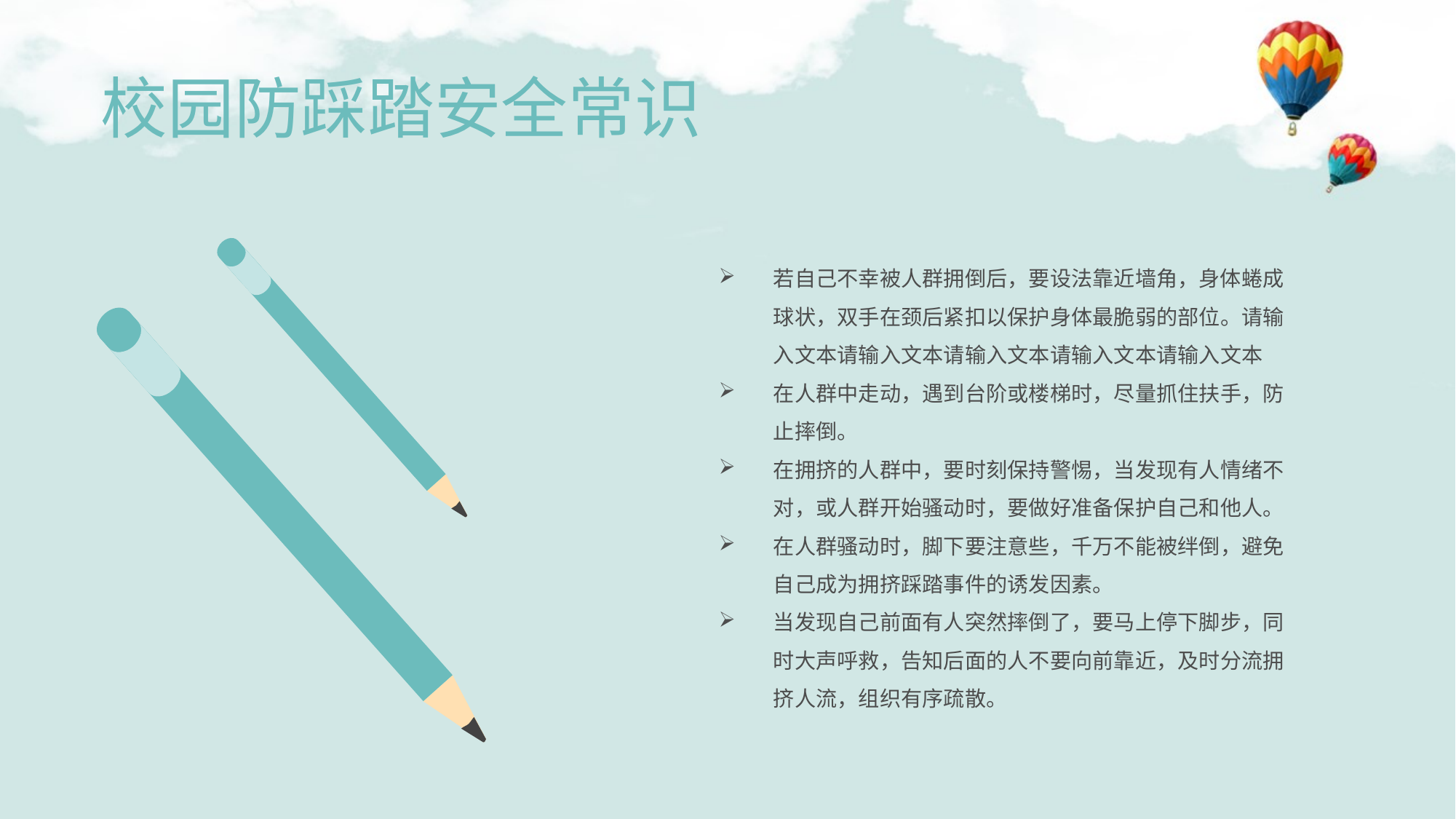

# 校园防踩踏安全常识
若自己不幸被人群拥倒后，要设法靠近墙角，身体蜷成球状，双手在颈后紧扣以保护身体最脆弱的部位。请输入文本请输入文本请输入文本请输入文本请输入文本
在人群中走动，遇到台阶或楼梯时，尽量抓住扶手，防止摔倒。
在拥挤的人群中，要时刻保持警惕，当发现有人情绪不对，或人群开始骚动时，要做好准备保护自己和他人。
在人群骚动时，脚下要注意些，千万不能被绊倒，避免自己成为拥挤踩踏事件的诱发因素。
当发现自己前面有人突然摔倒了，要马上停下脚步，同时大声呼救，告知后面的人不要向前靠近，及时分流拥挤人流，组织有序疏散。